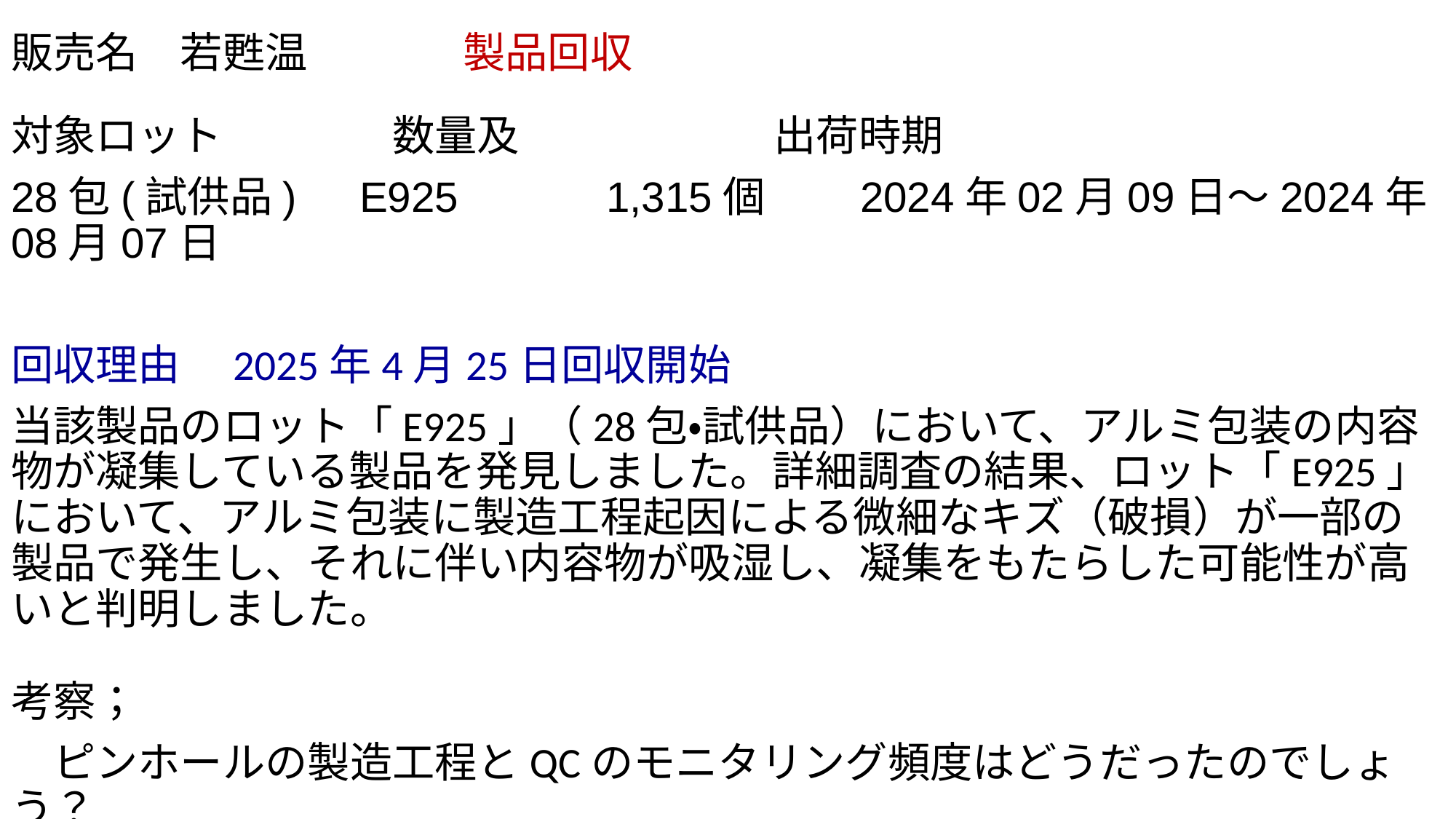

# 販売名　若甦温 　　 　 製品回収
対象ロット　　　　数量及　　　　　　出荷時期
28包(試供品)　E925　　　1,315個　　2024年02月09日～2024年08月07日

回収理由　2025年4月25日回収開始
当該製品のロット「E925」（28包・試供品）において、アルミ包装の内容物が凝集している製品を発見しました。詳細調査の結果、ロット「E925」において、アルミ包装に製造工程起因による微細なキズ（破損）が一部の製品で発生し、それに伴い内容物が吸湿し、凝集をもたらした可能性が高いと判明しました。

考察；
　ピンホールの製造工程とQCのモニタリング頻度はどうだったのでしょう？
頻度を高めることなのですが。